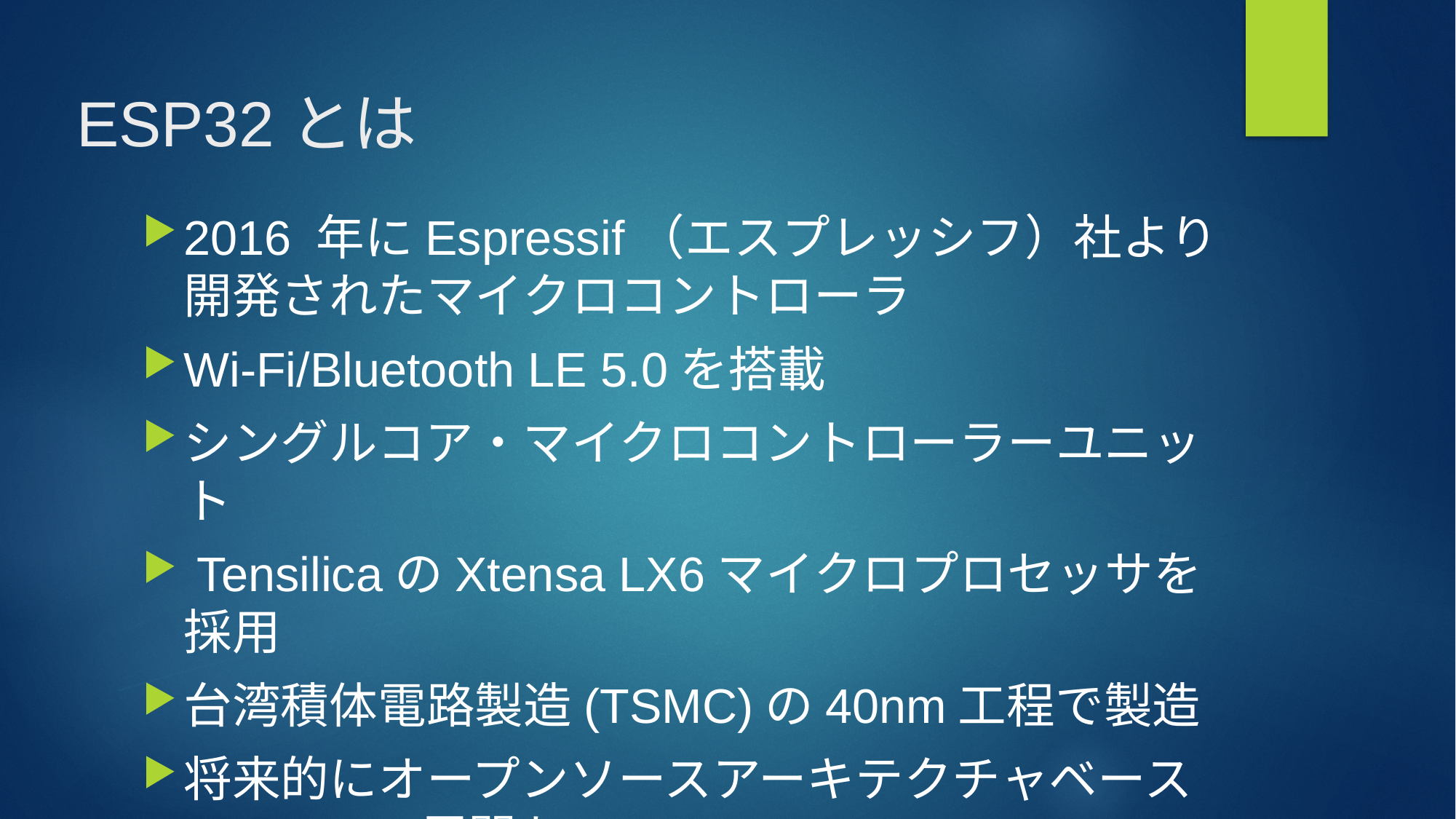

# ESP32とは
2016 年にEspressif（エスプレッシフ）社より開発されたマイクロコントローラ
Wi-Fi/Bluetooth LE 5.0を搭載
シングルコア・マイクロコントローラーユニット
 TensilicaのXtensa LX6マイクロプロセッサを採用
台湾積体電路製造(TSMC)の40nm工程で製造
将来的にオープンソースアーキテクチャベースのRISC-V展開も